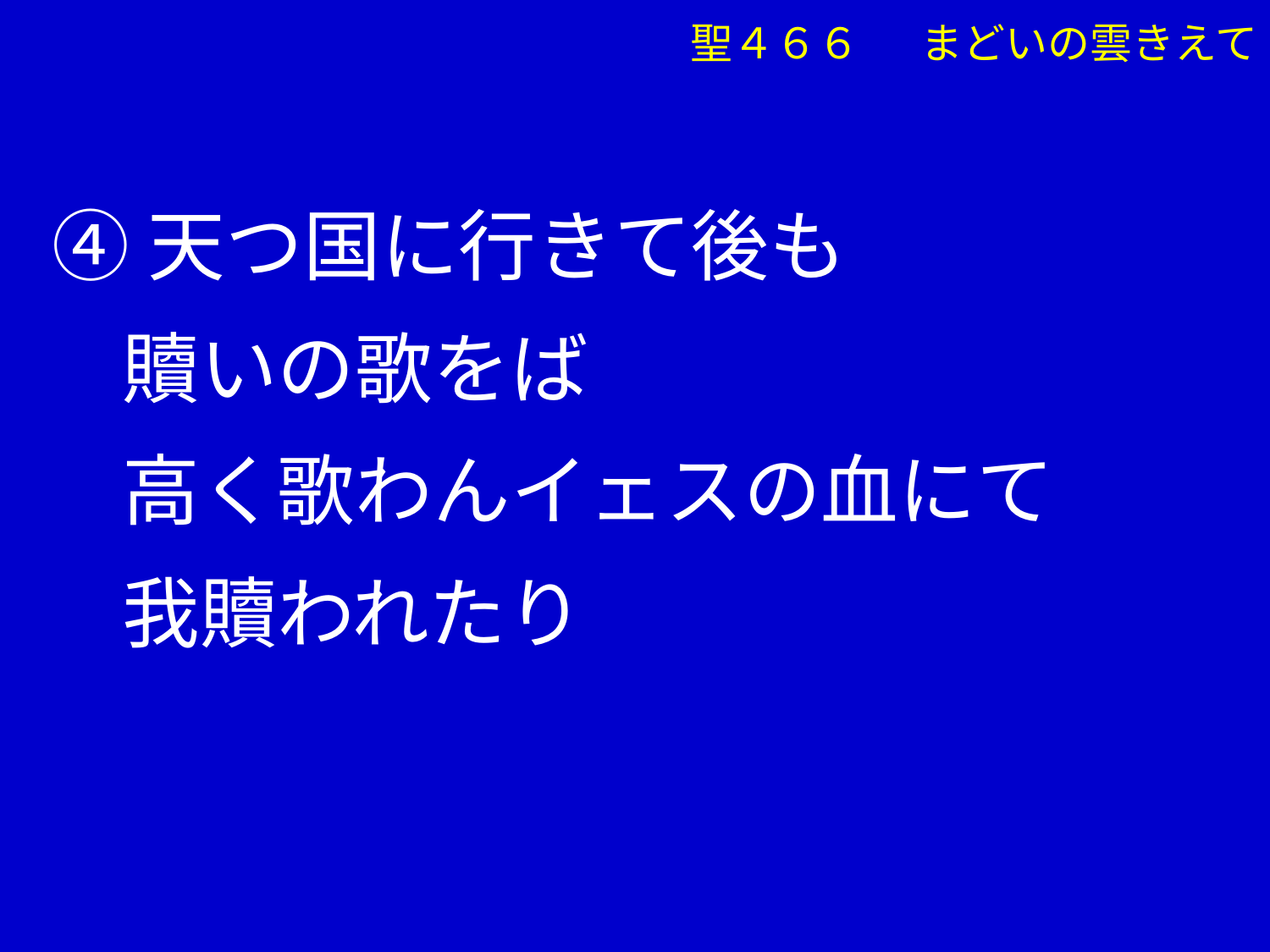

聖４６６  　まどいの雲きえて
④天つ国に行きて後も
   贖いの歌をば
   高く歌わんイェスの血にて
   我贖われたり